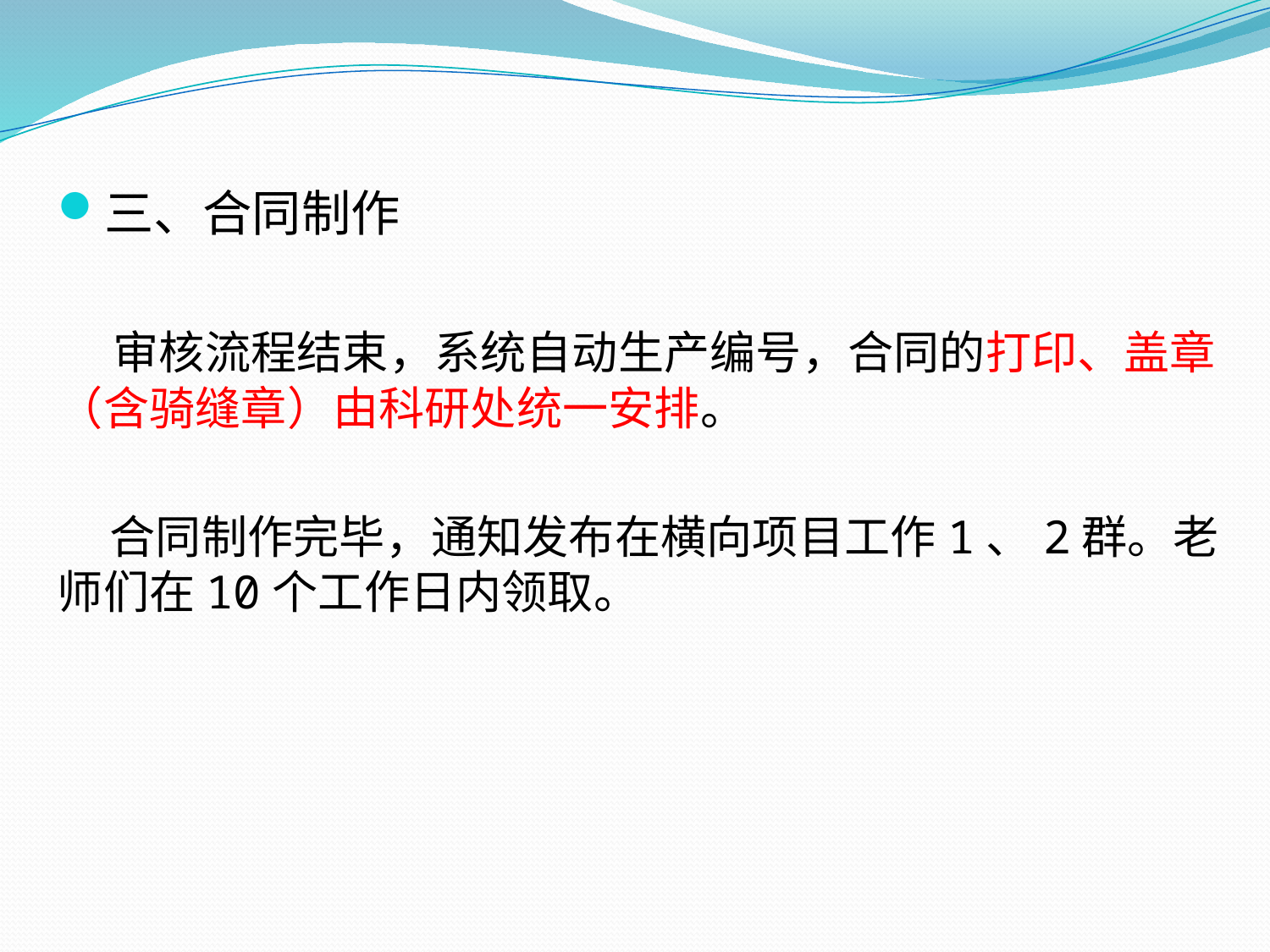

三、合同制作

    审核流程结束，系统自动生产编号，合同的打印、盖章（含骑缝章）由科研处统一安排。

    合同制作完毕，通知发布在横向项目工作1、2群。老师们在10个工作日内领取。